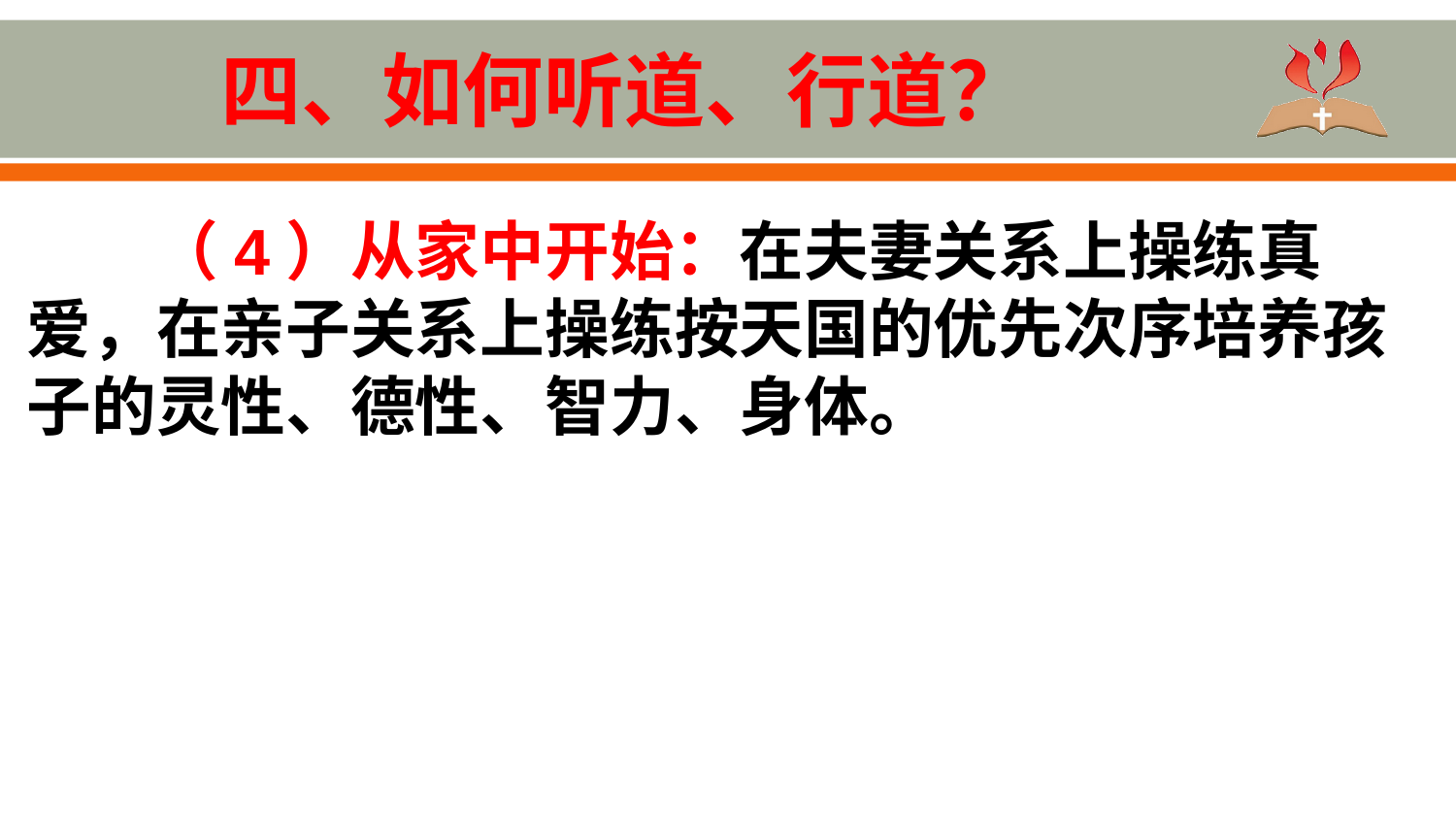

# 四、如何听道、行道？
（4）从家中开始：在夫妻关系上操练真爱，在亲子关系上操练按天国的优先次序培养孩子的灵性、德性、智力、身体。

43